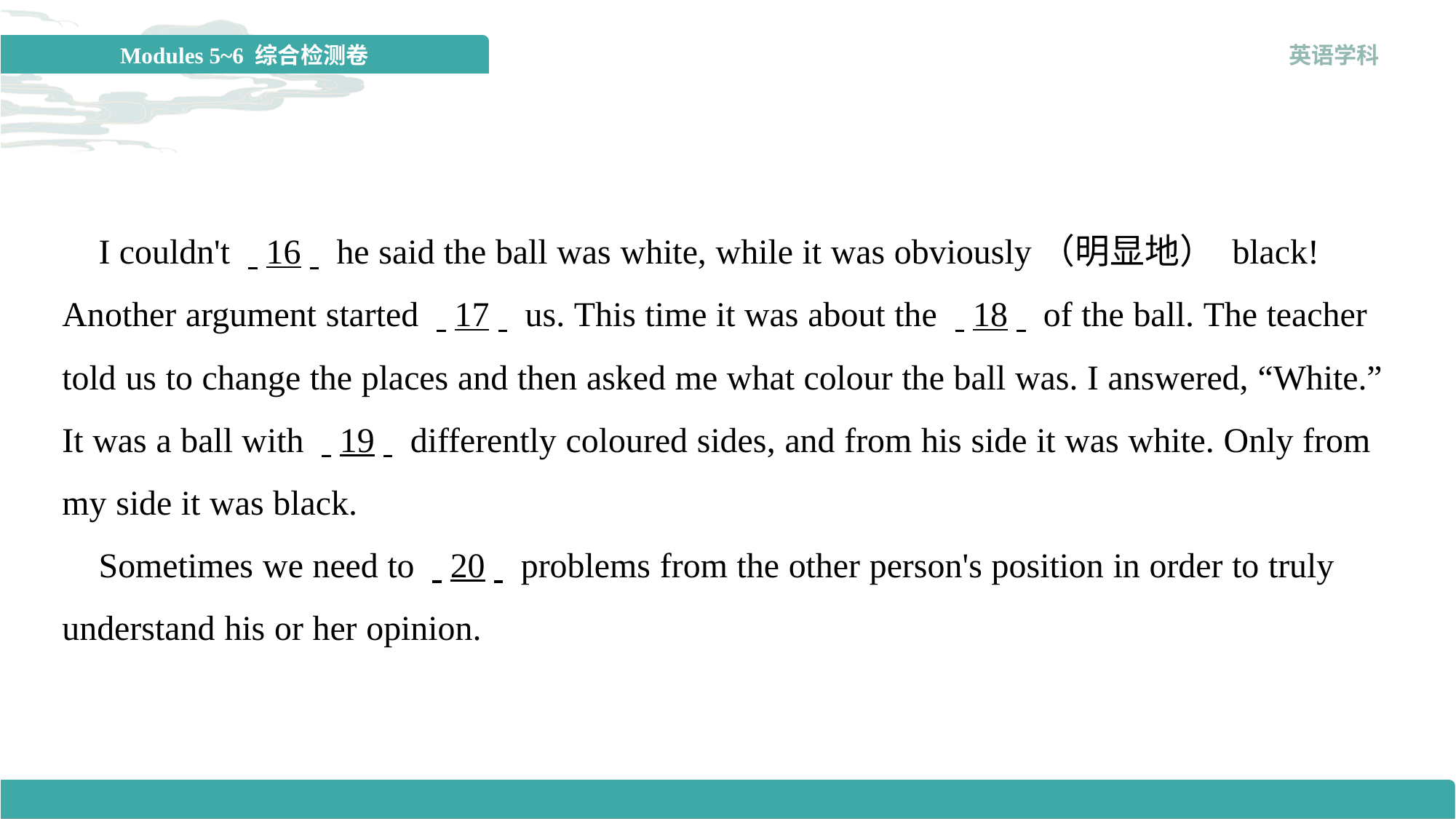

I couldn't . .16. . he said the ball was white, while it was obviously（明显地） black! Another argument started . .17. . us. This time it was about the . .18. . of the ball. The teacher told us to change the places and then asked me what colour the ball was. I answered, “White.” It was a ball with . .19. . differently coloured sides, and from his side it was white. Only from my side it was black.
    Sometimes we need to . .20. . problems from the other person's position in order to truly understand his or her opinion.